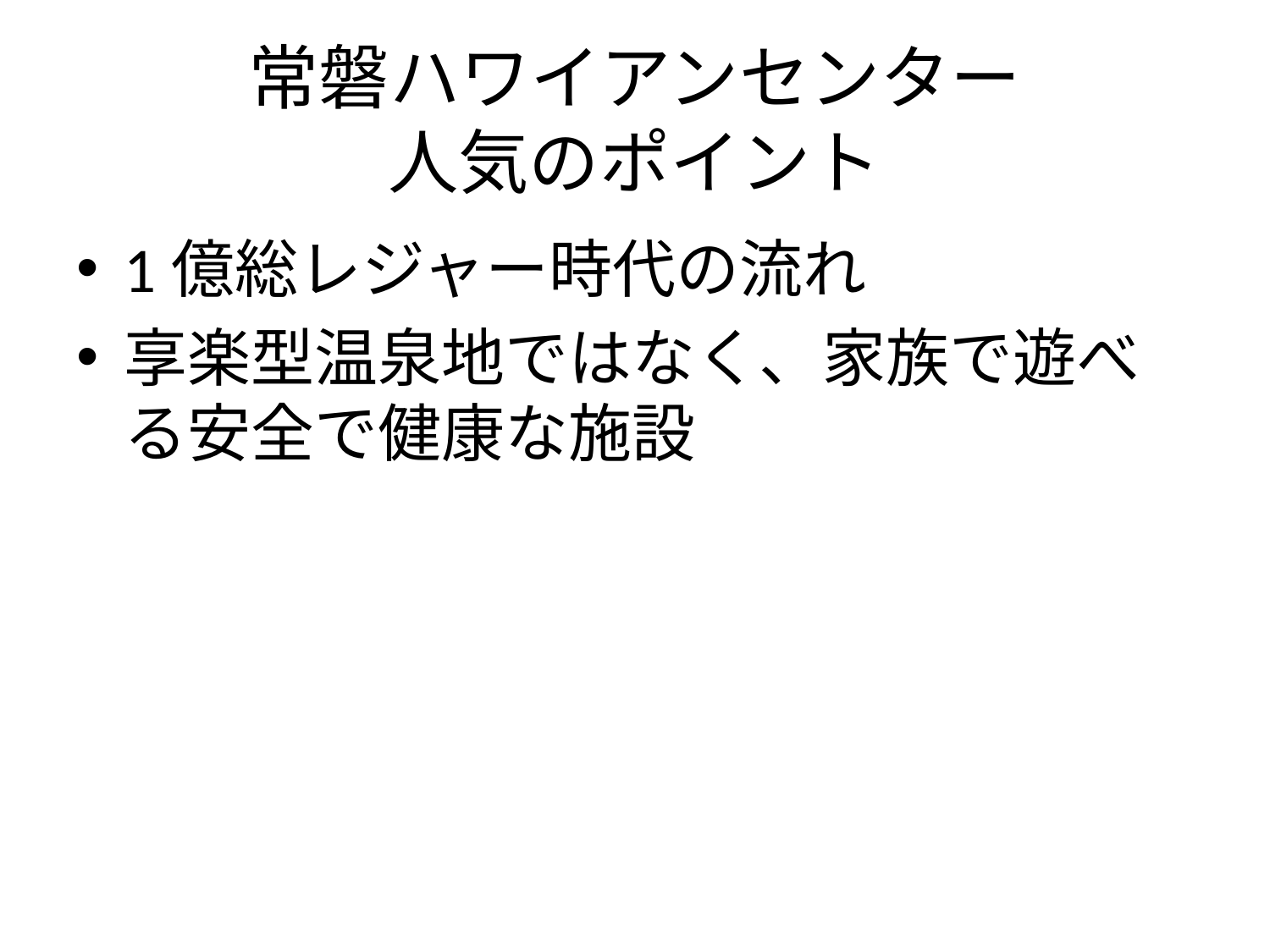

# 常磐ハワイアンセンター 人気のポイント
1億総レジャー時代の流れ
享楽型温泉地ではなく、家族で遊べる安全で健康な施設